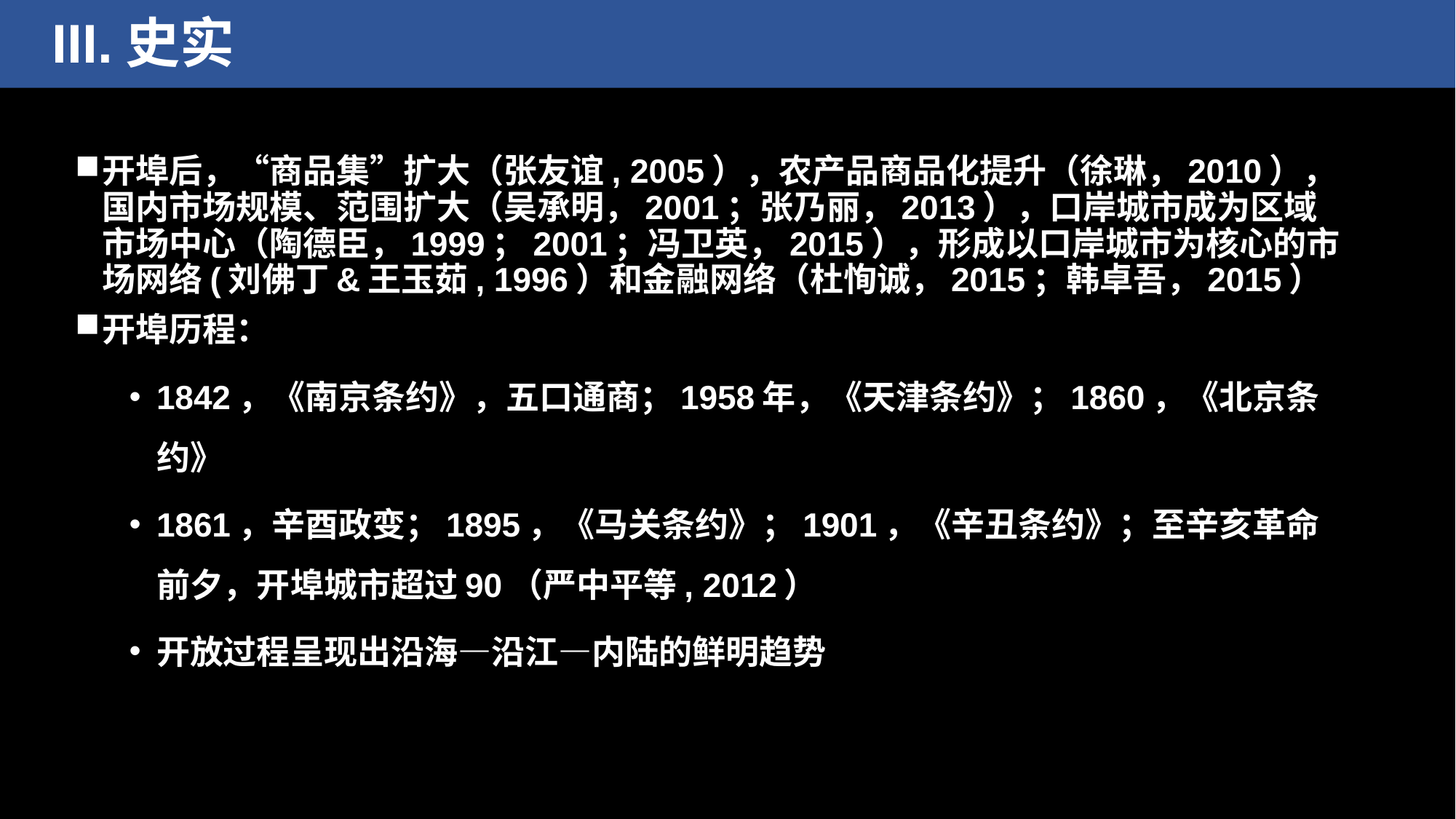

III.史实
开埠后，“商品集”扩大（张友谊, 2005），农产品商品化提升（徐琳，2010），国内市场规模、范围扩大（吴承明，2001；张乃丽，2013），口岸城市成为区域市场中心（陶德臣，1999；2001；冯卫英，2015），形成以口岸城市为核心的市场网络(刘佛丁&王玉茹, 1996）和金融网络（杜恂诚，2015；韩卓吾，2015）
开埠历程：
1842，《南京条约》，五口通商；1958年，《天津条约》；1860，《北京条约》
1861，辛酉政变；1895，《马关条约》；1901，《辛丑条约》；至辛亥革命前夕，开埠城市超过90（严中平等, 2012）
开放过程呈现出沿海—沿江—内陆的鲜明趋势